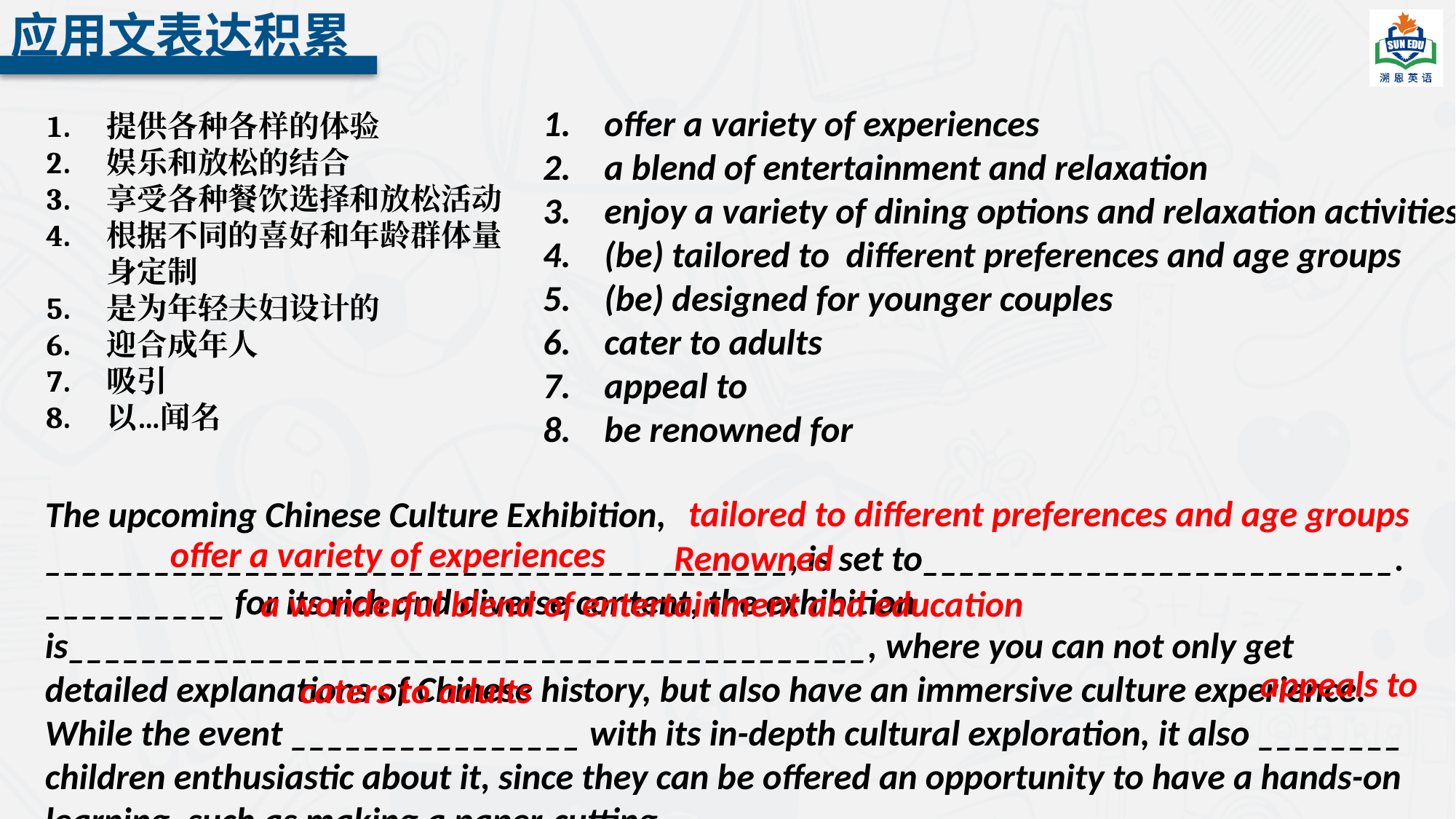

应用文表达积累

offer a variety of experiences
a blend of entertainment and relaxation
enjoy a variety of dining options and relaxation activities
(be) tailored to  different preferences and age groups
(be) designed for younger couples
cater to adults
appeal to
be renowned for
提供各种各样的体验
娱乐和放松的结合
享受各种餐饮选择和放松活动
根据不同的喜好和年龄群体量身定制
是为年轻夫妇设计的
迎合成年人
吸引
以…闻名
tailored to different preferences and age groups
The upcoming Chinese Culture Exhibition, _________________________________________, is set to__________________________. __________ for its rich and diverse content, the exhibition is____________________________________________, where you can not only get detailed explanations of Chinese history, but also have an immersive culture experience. While the event ________________ with its in-depth cultural exploration, it also ________ children enthusiastic about it, since they can be offered an opportunity to have a hands-on learning, such as making a paper-cutting.
offer a variety of experiences
Renowned
a wonderful blend of entertainment and education
appeals to
caters to adults